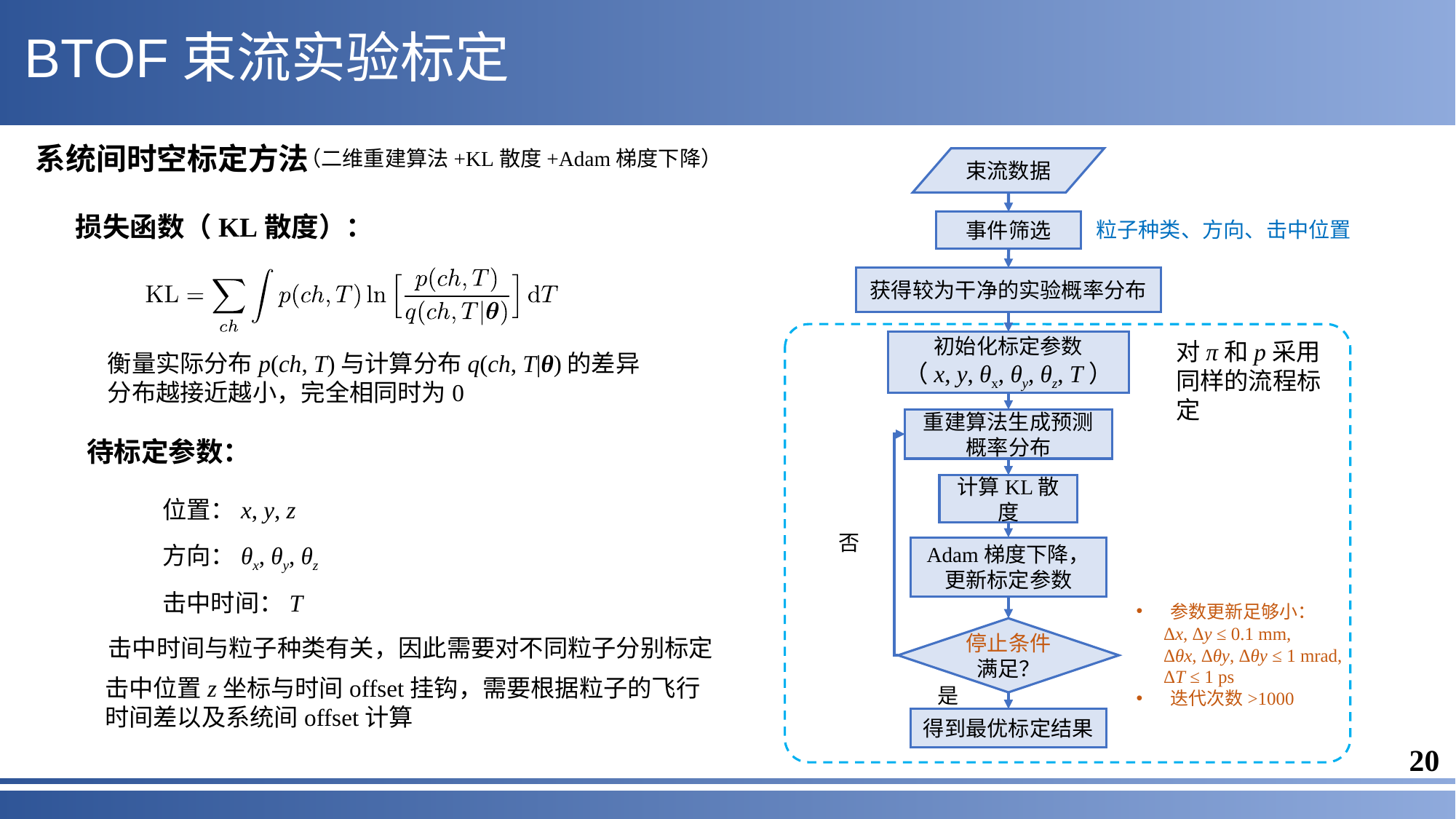

BTOF束流实验标定
系统间时空标定方法
（二维重建算法+KL散度+Adam梯度下降）
束流数据
损失函数（KL散度）：
粒子种类、方向、击中位置
事件筛选

获得较为干净的实验概率分布

对π和p采用同样的流程标定
初始化标定参数
（x, y, θx, θy, θz, T）
衡量实际分布p(ch, T)与计算分布q(ch, T|θ)的差异
分布越接近越小，完全相同时为0
重建算法生成预测概率分布
待标定参数：
位置：x, y, z
方向：θx, θy, θz
击中时间：T
计算KL散度
否
Adam梯度下降，更新标定参数
参数更新足够小：
      Δx, Δy ≤ 0.1 mm,
      Δθx, Δθy, Δθy ≤ 1 mrad,
      ΔT ≤ 1 ps
迭代次数>1000
停止条件满足？
击中时间与粒子种类有关，因此需要对不同粒子分别标定
击中位置z坐标与时间offset挂钩，需要根据粒子的飞行时间差以及系统间offset计算
是
得到最优标定结果
20